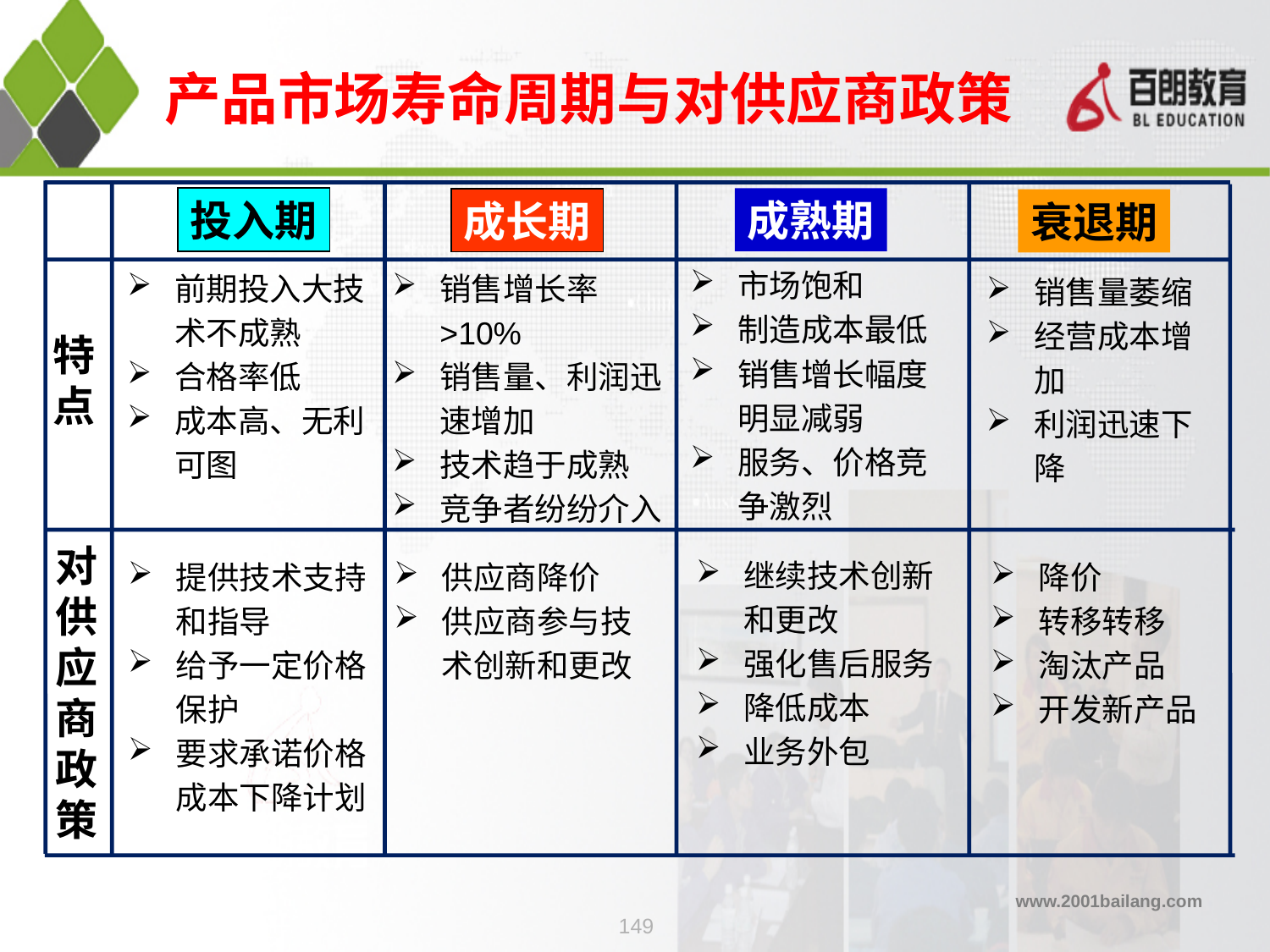

产品市场寿命周期与对供应商政策

投入期
成熟期
成长期
衰退期
市场饱和
制造成本最低
销售增长幅度明显减弱
服务、价格竞争激烈
销售增长率>10%
销售量、利润迅速增加
技术趋于成熟
竞争者纷纷介入
前期投入大技术不成熟
合格率低
成本高、无利可图

销售量萎缩
经营成本增加
利润迅速下降
特
点

对
供
应
商
政
策
继续技术创新和更改
强化售后服务
降低成本
业务外包
提供技术支持和指导
给予一定价格保护
要求承诺价格成本下降计划
供应商降价
供应商参与技术创新和更改

降价
转移转移
淘汰产品
开发新产品

149